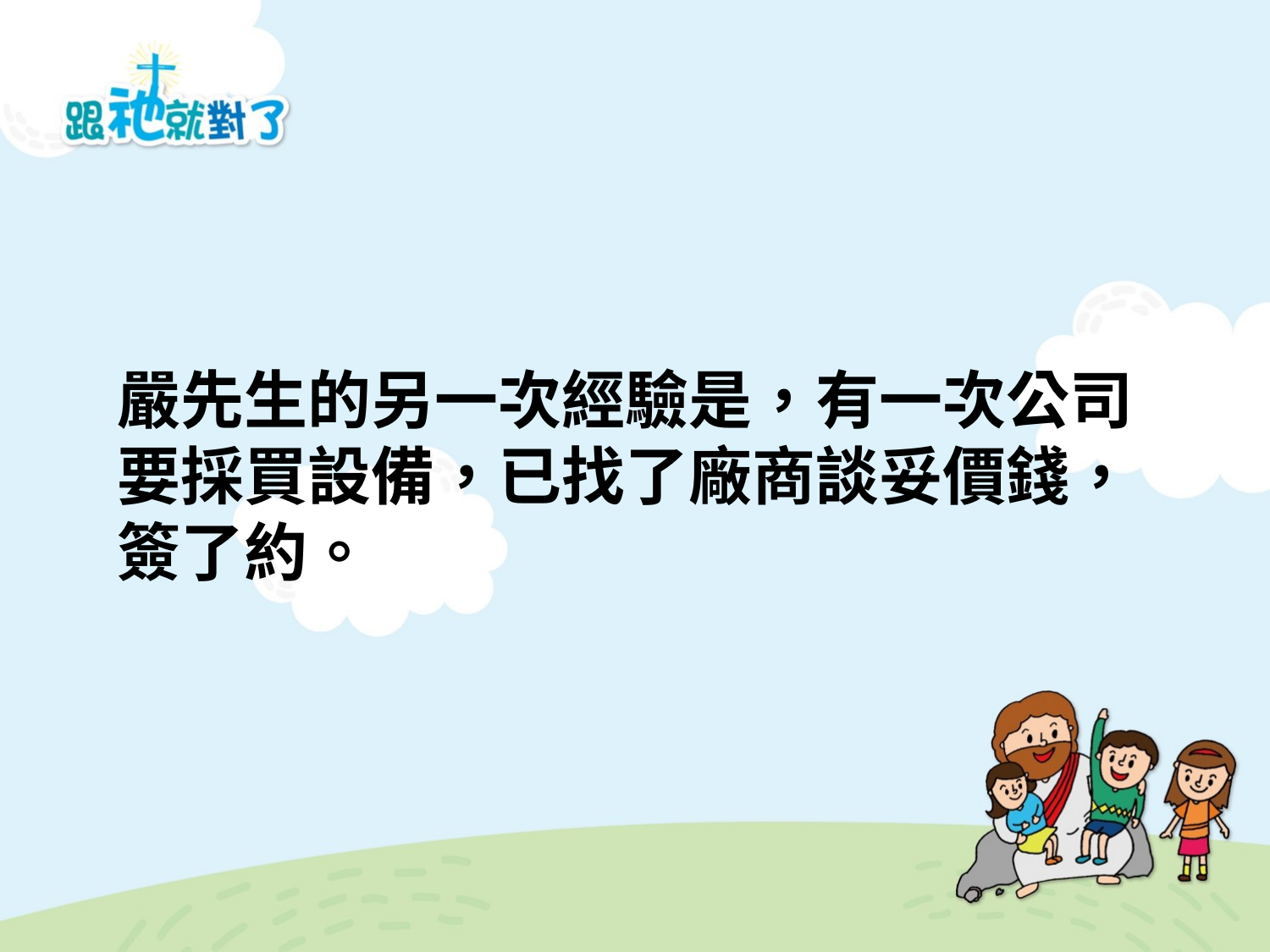

嚴先生的另一次經驗是，有一次公司要採買設備，已找了廠商談妥價錢，簽了約。